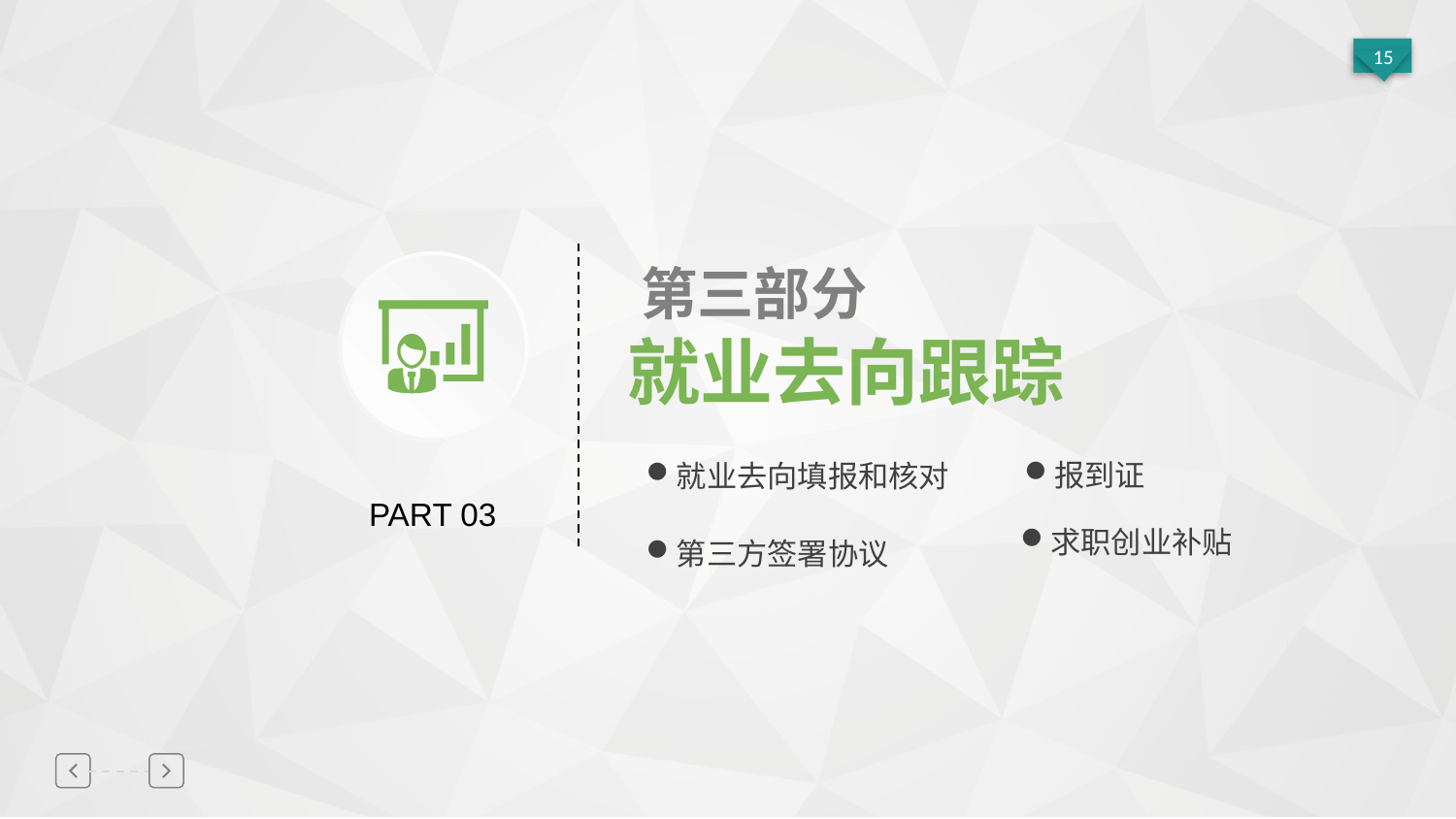

第三部分
就业去向跟踪

报到证
就业去向填报和核对
PART 03
求职创业补贴
第三方签署协议